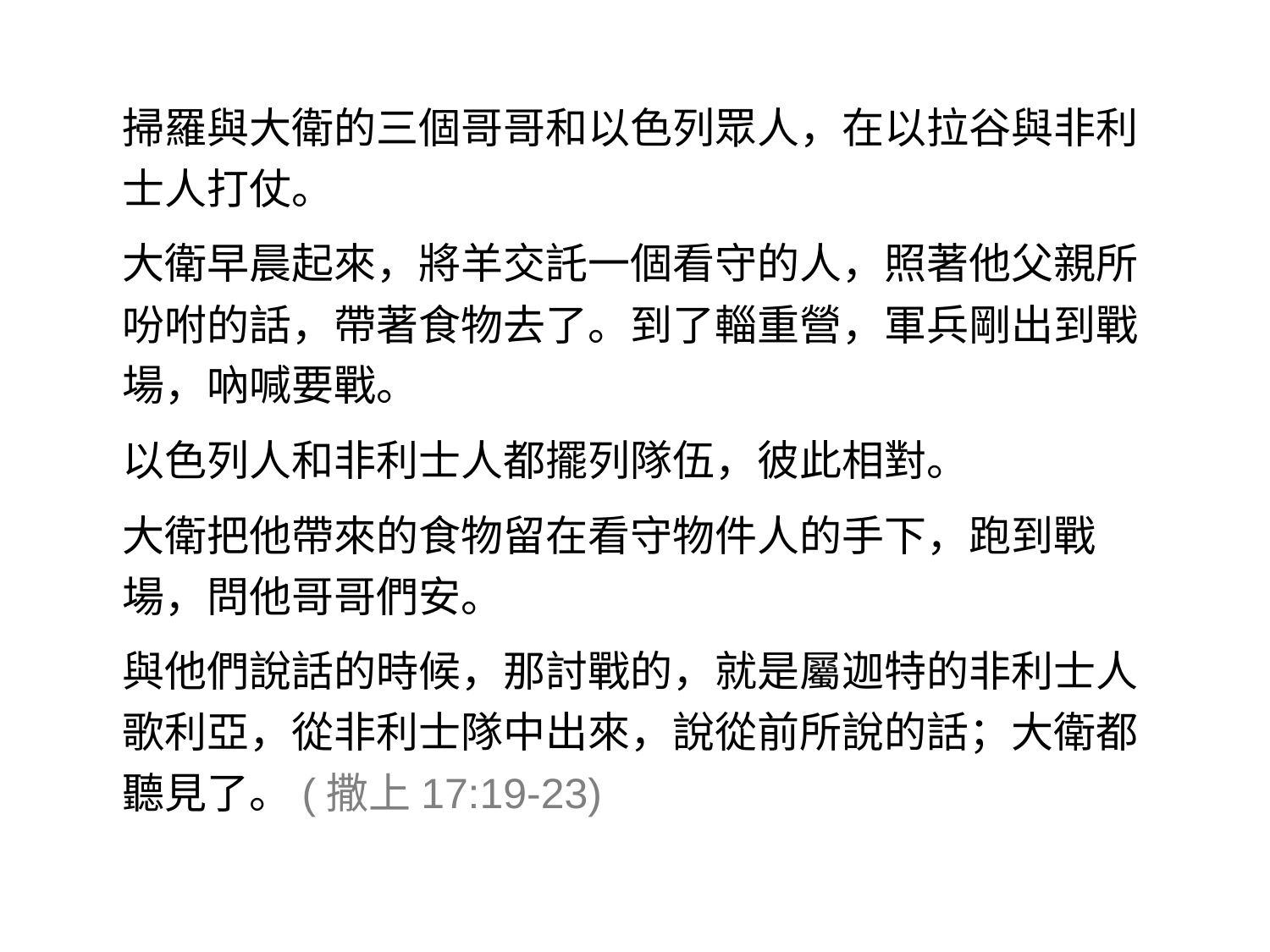

掃羅與大衛的三個哥哥和以色列眾人，在以拉谷與非利士人打仗。
大衛早晨起來，將羊交託一個看守的人，照著他父親所吩咐的話，帶著食物去了。到了輜重營，軍兵剛出到戰場，吶喊要戰。
以色列人和非利士人都擺列隊伍，彼此相對。
大衛把他帶來的食物留在看守物件人的手下，跑到戰場，問他哥哥們安。
與他們說話的時候，那討戰的，就是屬迦特的非利士人歌利亞，從非利士隊中出來，說從前所說的話；大衛都聽見了。(撒上17:19-23)